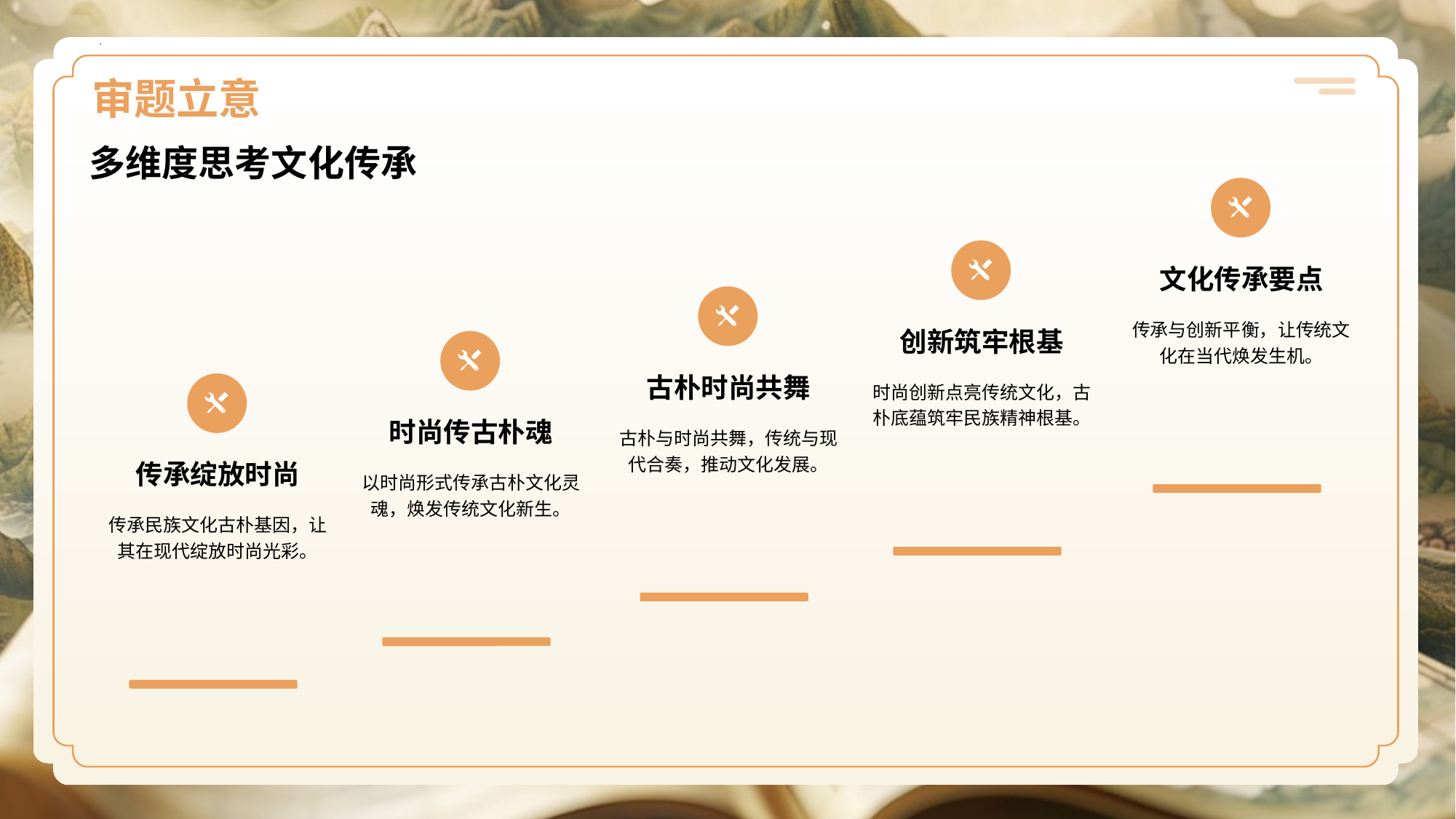

# 审题立意
多维度思考文化传承

文化传承要点
传承与创新平衡，让传统文化在当代焕发生机。

创新筑牢根基
时尚创新点亮传统文化，古朴底蕴筑牢民族精神根基。

古朴时尚共舞
古朴与时尚共舞，传统与现代合奏，推动文化发展。

时尚传古朴魂
以时尚形式传承古朴文化灵魂，焕发传统文化新生。

传承绽放时尚
传承民族文化古朴基因，让其在现代绽放时尚光彩。